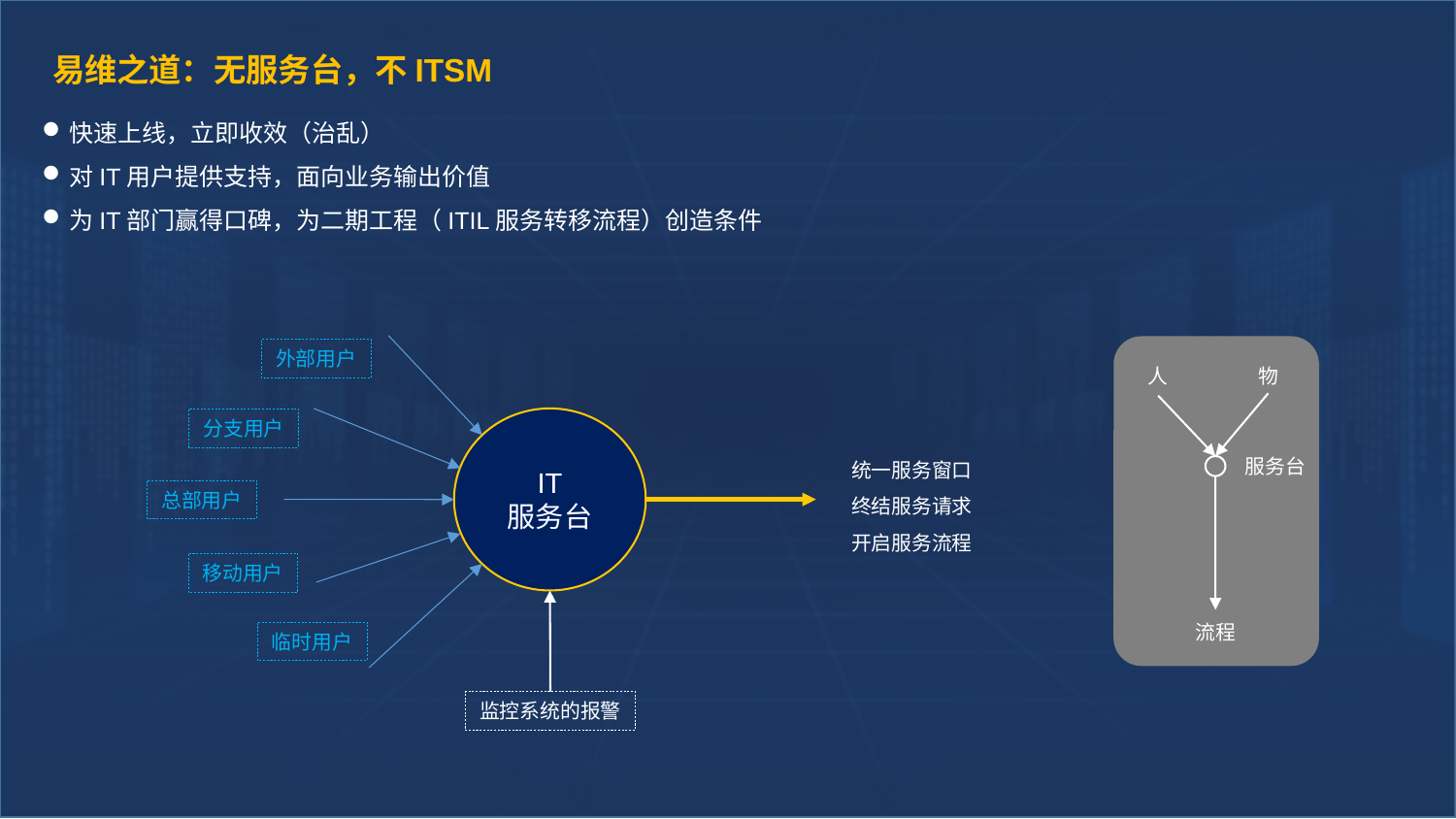

易维之道：无服务台，不ITSM
快速上线，立即收效（治乱）
对IT用户提供支持，面向业务输出价值
为IT部门赢得口碑，为二期工程（ITIL服务转移流程）创造条件
外部用户
IT
服务台
分支用户
统一服务窗口
终结服务请求
开启服务流程
总部用户
移动用户
临时用户
监控系统的报警

人
物
服务台

流程